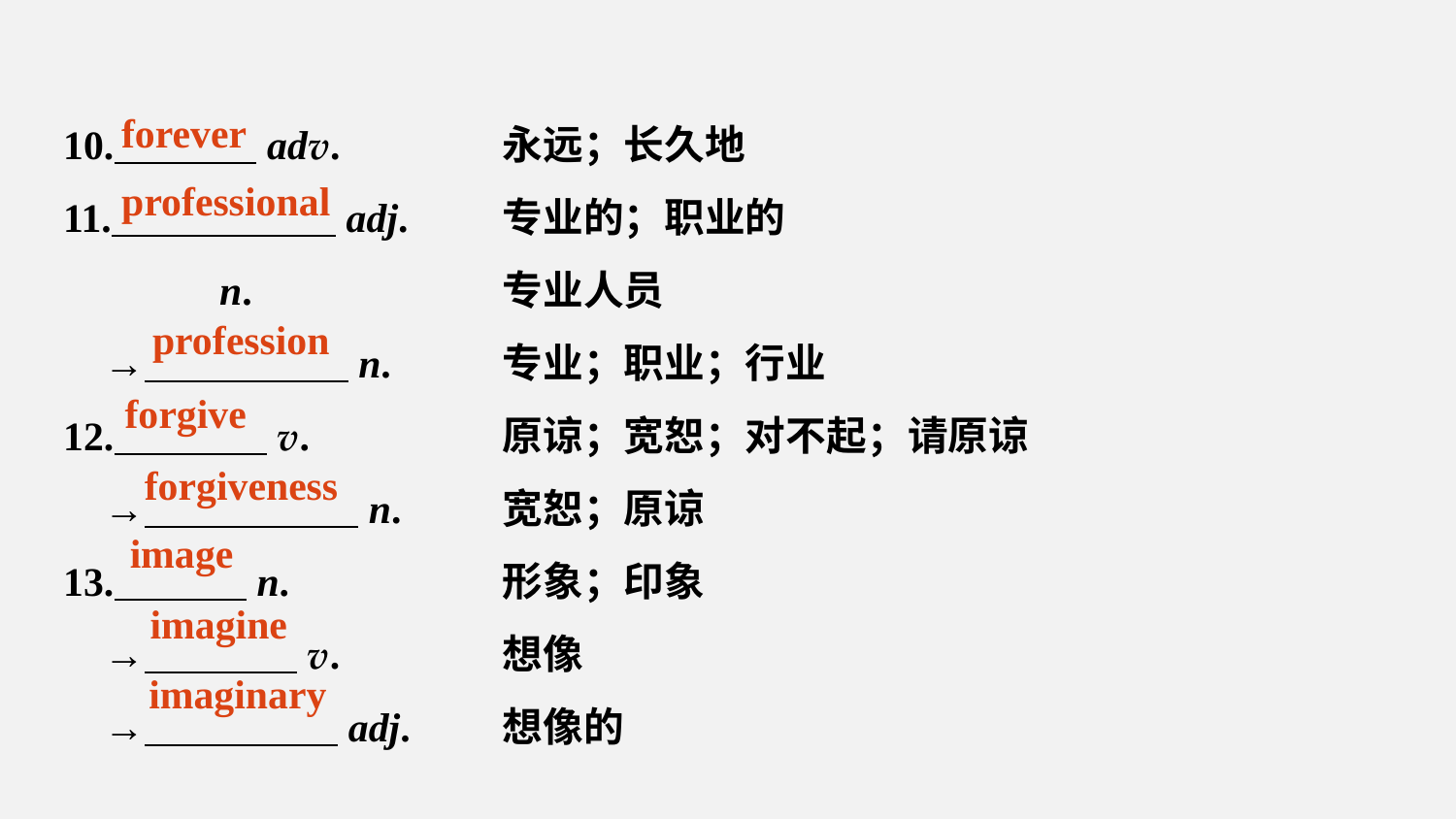

10.               adv.	永远；长久地
11.                       adj.	专业的；职业的
              n.	专业人员
    →                     n.	专业；职业；行业
12.                v.	原谅；宽恕；对不起；请原谅
    →                      n.	宽恕；原谅
13.              n.	形象；印象
    →                v.	想像
    →                    adj.	想像的
forever
professional
profession
forgive
forgiveness
image
imagine
imaginary